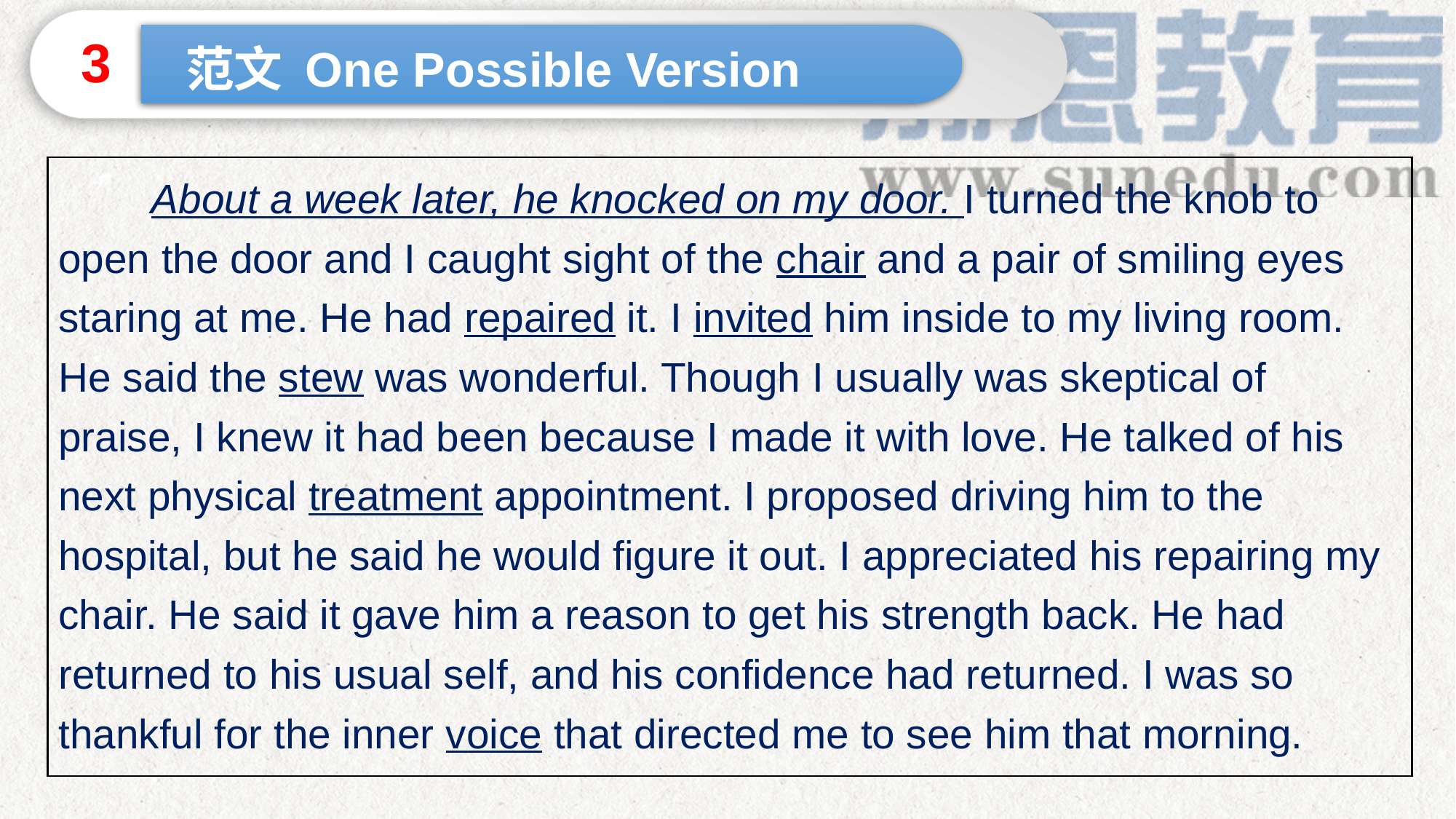

3

  范文 One Possible Version
	About a week later, he knocked on my door. I turned the knob to open the door and I caught sight of the chair and a pair of smiling eyes staring at me. He had repaired it. I invited him inside to my living room. He said the stew was wonderful. Though I usually was skeptical of praise, I knew it had been because I made it with love. He talked of his next physical treatment appointment. I proposed driving him to the hospital, but he said he would figure it out. I appreciated his repairing my chair. He said it gave him a reason to get his strength back. He had returned to his usual self, and his confidence had returned. I was so thankful for the inner voice that directed me to see him that morning.